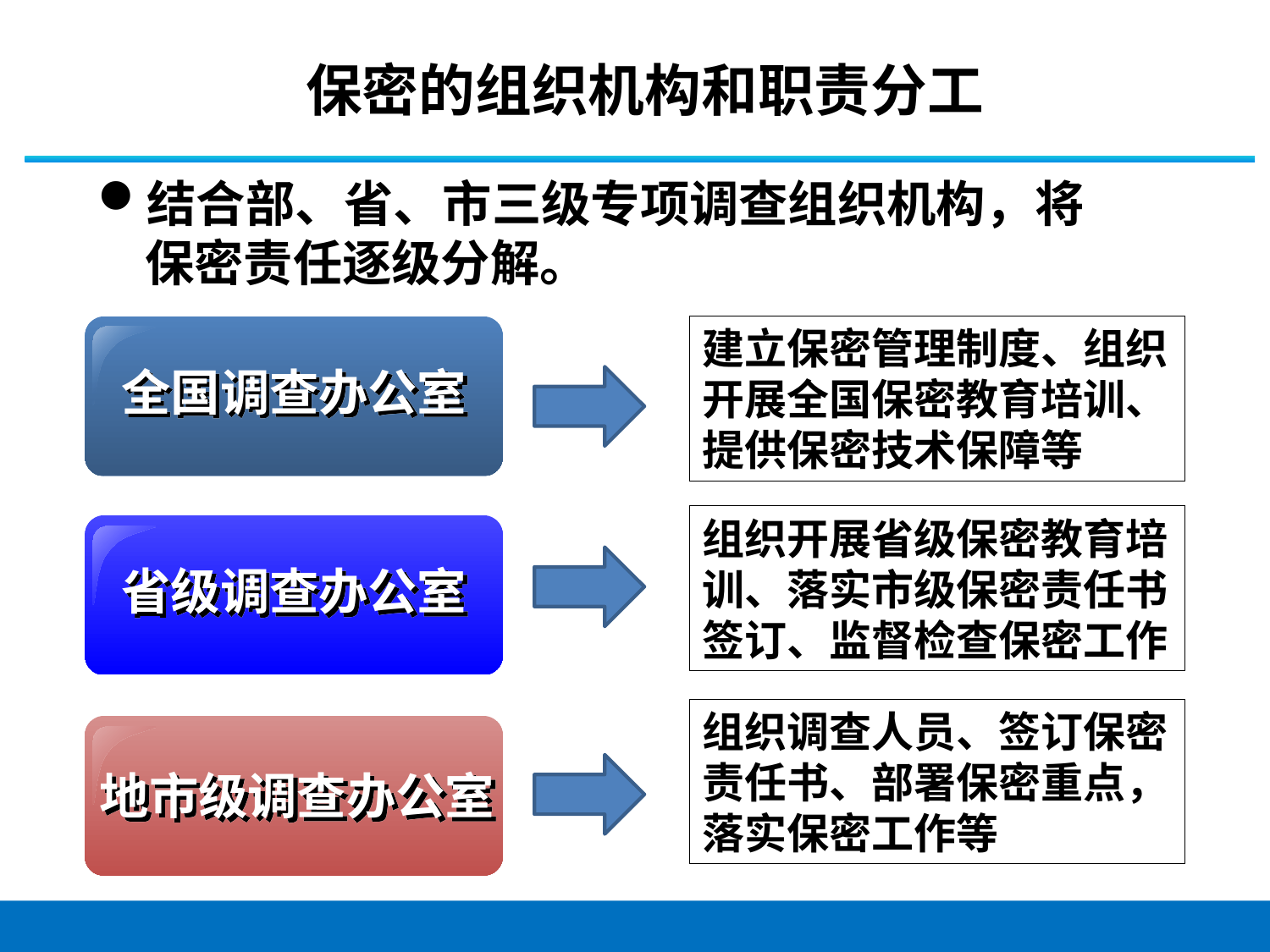

保密的组织机构和职责分工
结合部、省、市三级专项调查组织机构，将保密责任逐级分解。
建立保密管理制度、组织开展全国保密教育培训、提供保密技术保障等

全国调查办公室

组织开展省级保密教育培训、落实市级保密责任书签订、监督检查保密工作

省级调查办公室

组织调查人员、签订保密责任书、部署保密重点，落实保密工作等

地市级调查办公室